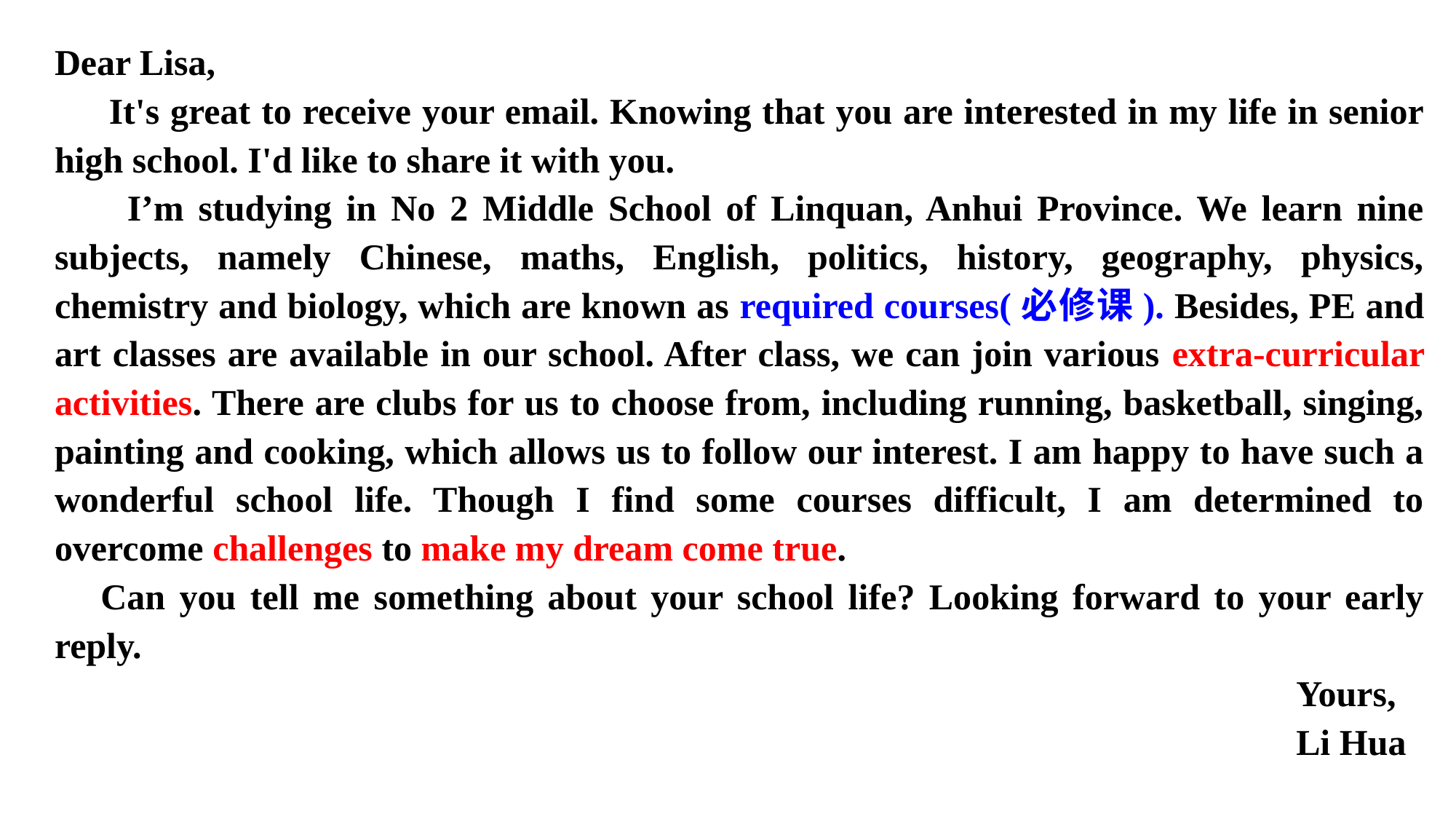

Dear Lisa,
     It's great to receive your email. Knowing that you are interested in my life in senior high school. I'd like to share it with you.
     I’m studying in No 2 Middle School of Linquan, Anhui Province. We learn nine subjects, namely Chinese, maths, English, politics, history, geography, physics, chemistry and biology, which are known as required courses(必修课). Besides, PE and art classes are available in our school. After class, we can join various extra-curricular activities. There are clubs for us to choose from, including running, basketball, singing, painting and cooking, which allows us to follow our interest. I am happy to have such a wonderful school life. Though I find some courses difficult, I am determined to overcome challenges to make my dream come true.
 Can you tell me something about your school life? Looking forward to your early reply.
                                                                                                                                     Yours,
                                                                                                                                     Li Hua